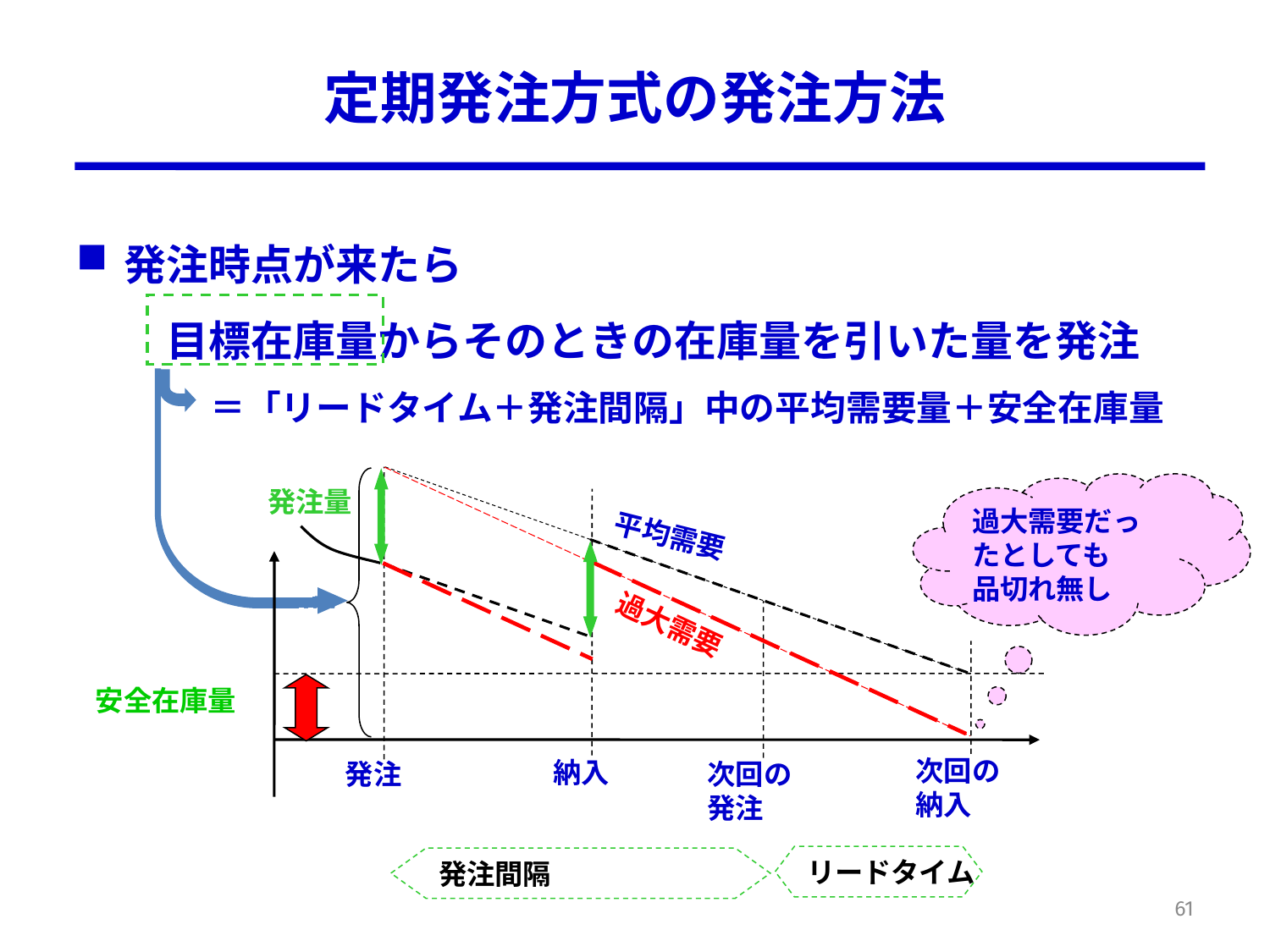

# 定期発注方式の発注方法
発注時点が来たら
	　目標在庫量からそのときの在庫量を引いた量を発注
　　＝「リードタイム＋発注間隔」中の平均需要量＋安全在庫量

過大需要だったとしても
品切れ無し
発注量

平均需要

過大需要

安全在庫量

次回の納入
納入
発注
次回の発注
リードタイム
発注間隔
61